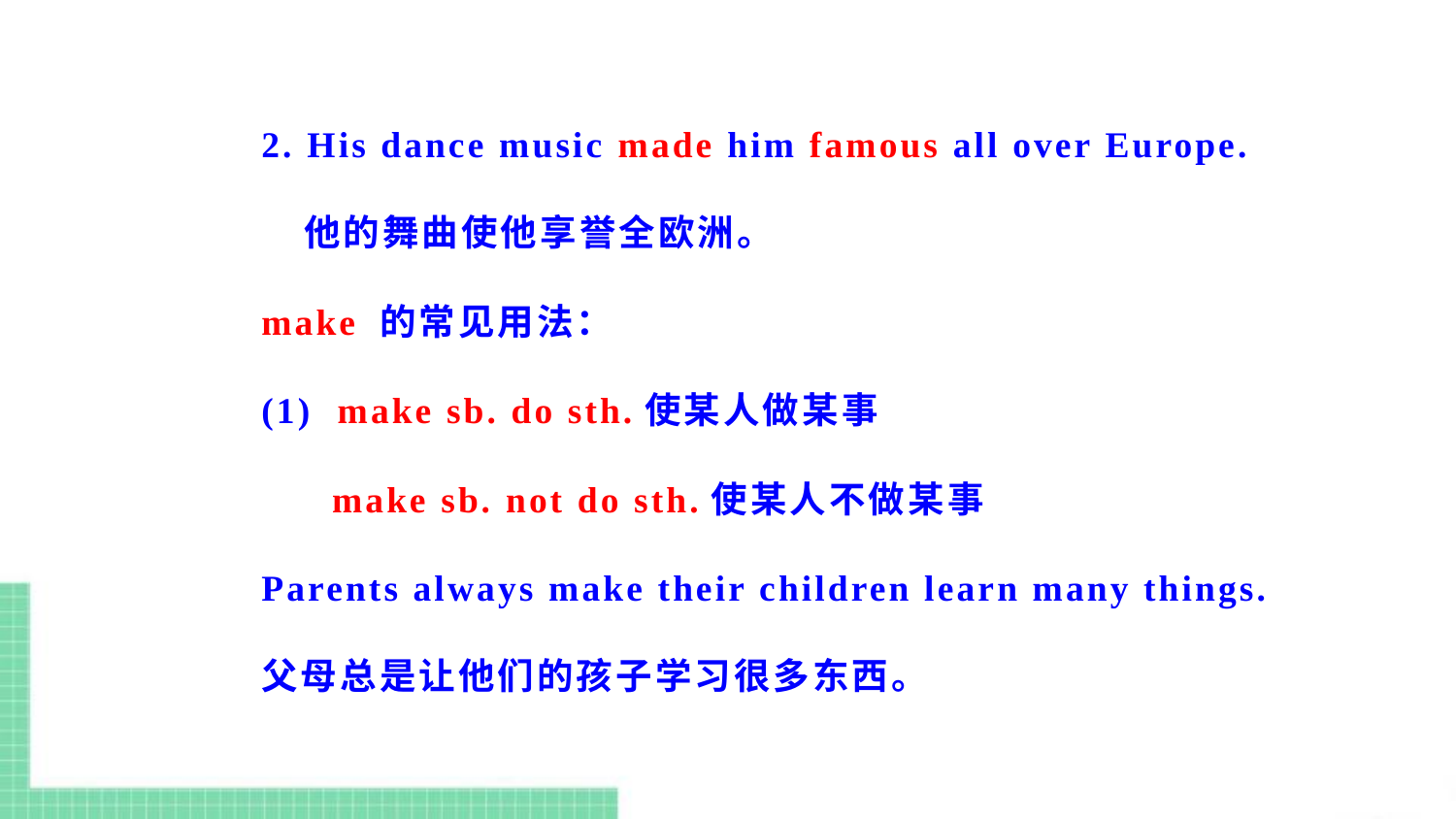

2. His dance music made him famous all over Europe.
   他的舞曲使他享誉全欧洲。
make 的常见用法：
(1)  make sb. do sth.使某人做某事
　  make sb. not do sth.使某人不做某事
Parents always make their children learn many things.
父母总是让他们的孩子学习很多东西。